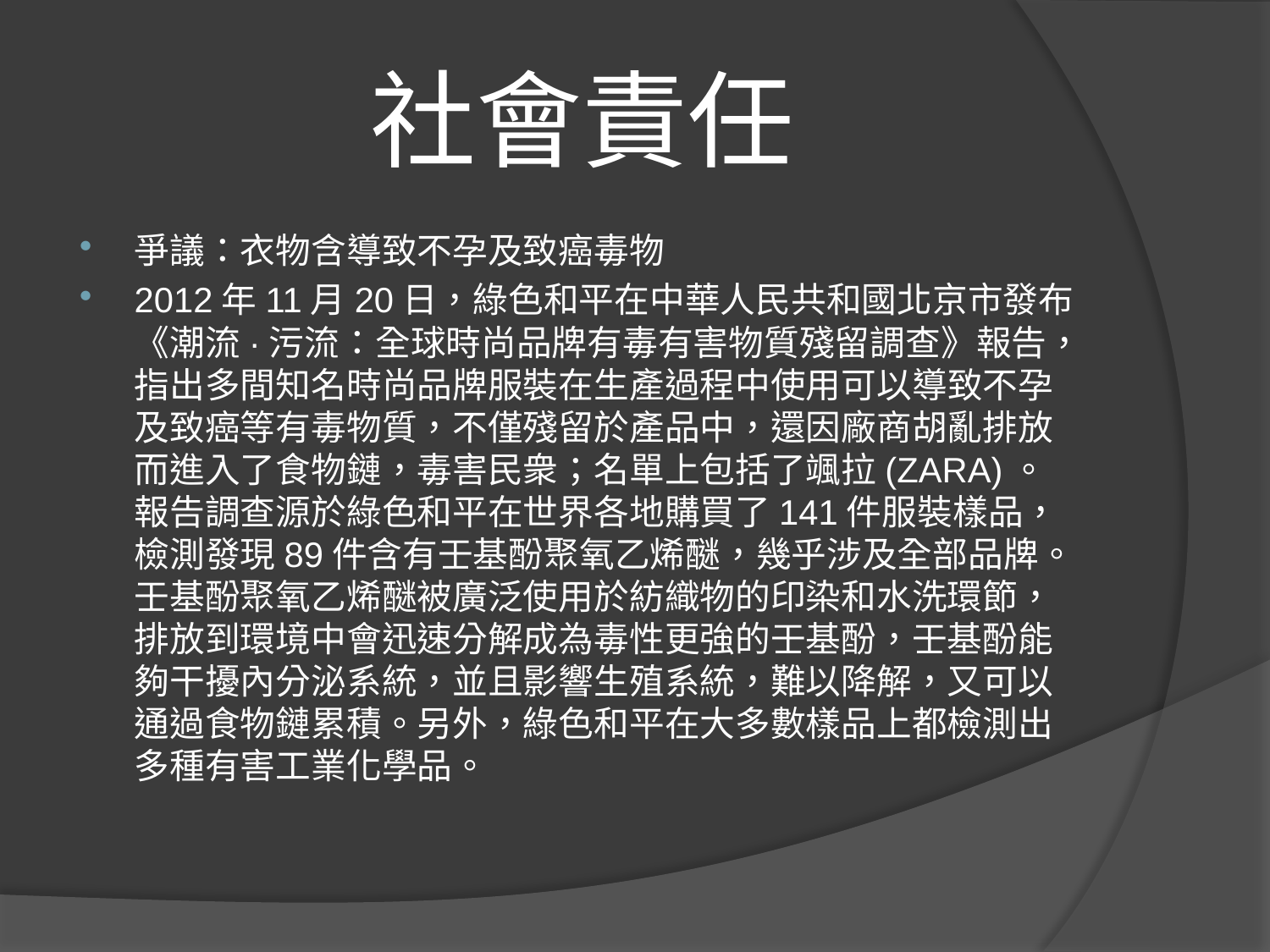

# 社會責任
爭議：衣物含導致不孕及致癌毒物
2012年11月20日，綠色和平在中華人民共和國北京市發布《潮流·污流：全球時尚品牌有毒有害物質殘留調查》報告，指出多間知名時尚品牌服裝在生產過程中使用可以導致不孕及致癌等有毒物質，不僅殘留於產品中，還因廠商胡亂排放而進入了食物鏈，毒害民衆；名單上包括了颯拉(ZARA)。 報告調查源於綠色和平在世界各地購買了141件服裝樣品，檢測發現89件含有壬基酚聚氧乙烯醚，幾乎涉及全部品牌。壬基酚聚氧乙烯醚被廣泛使用於紡織物的印染和水洗環節，排放到環境中會迅速分解成為毒性更強的壬基酚，壬基酚能夠干擾內分泌系統，並且影響生殖系統，難以降解，又可以通過食物鏈累積。另外，綠色和平在大多數樣品上都檢測出多種有害工業化學品。